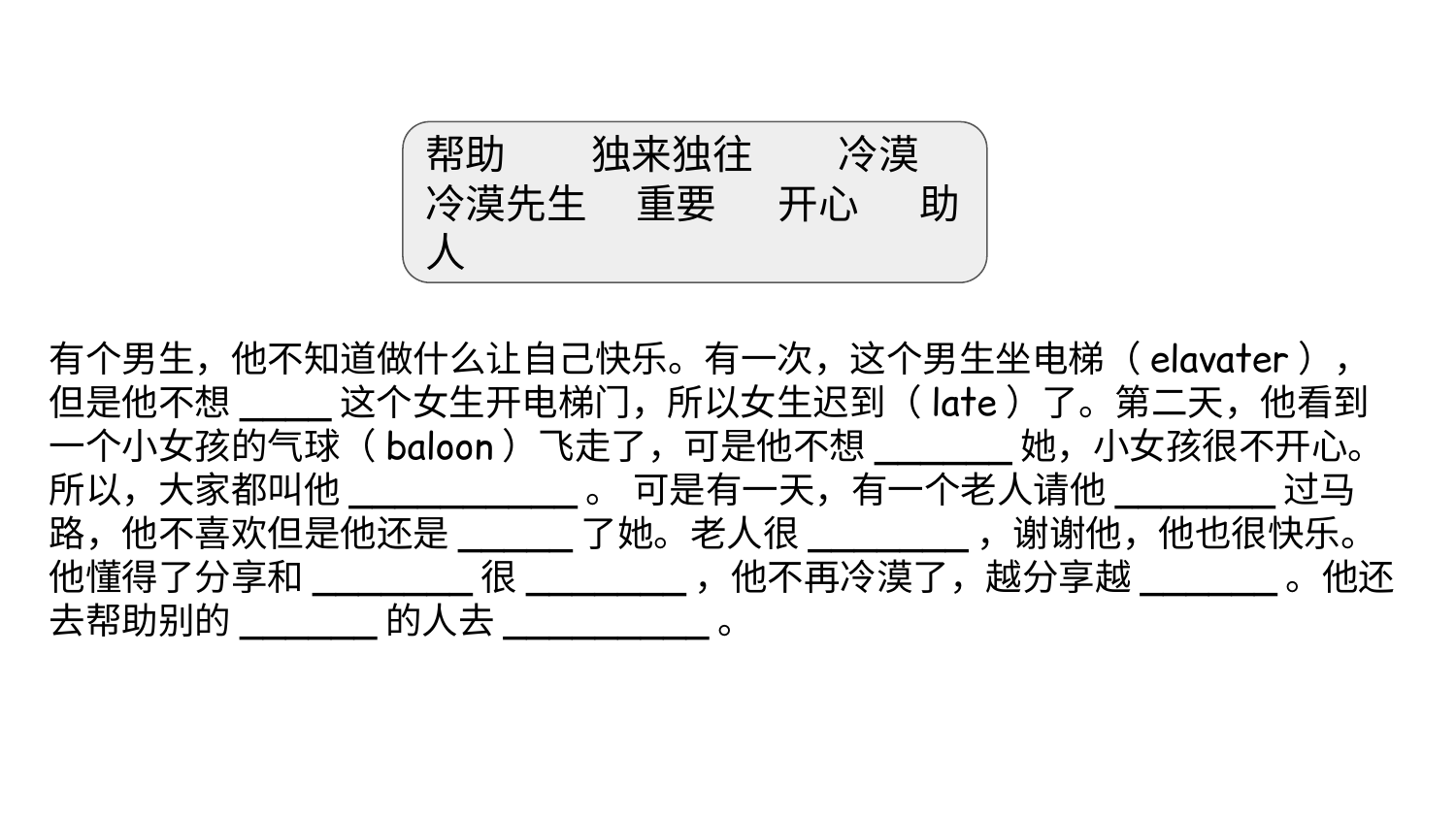

帮助       独来独往       冷漠
冷漠先生    重要     开心     助人
有个男生，他不知道做什么让自己快乐。有一次，这个男生坐电梯（elavater），但是他不想____这个女生开电梯门，所以女生迟到（late）了。第二天，他看到一个小女孩的气球（baloon）飞走了，可是他不想______她，小女孩很不开心。所以，大家都叫他__________。 可是有一天，有一个老人请他_______过马路，他不喜欢但是他还是_____了她。老人很_______，谢谢他，他也很快乐。他懂得了分享和_______很_______，他不再冷漠了，越分享越______。他还去帮助别的______的人去_________。